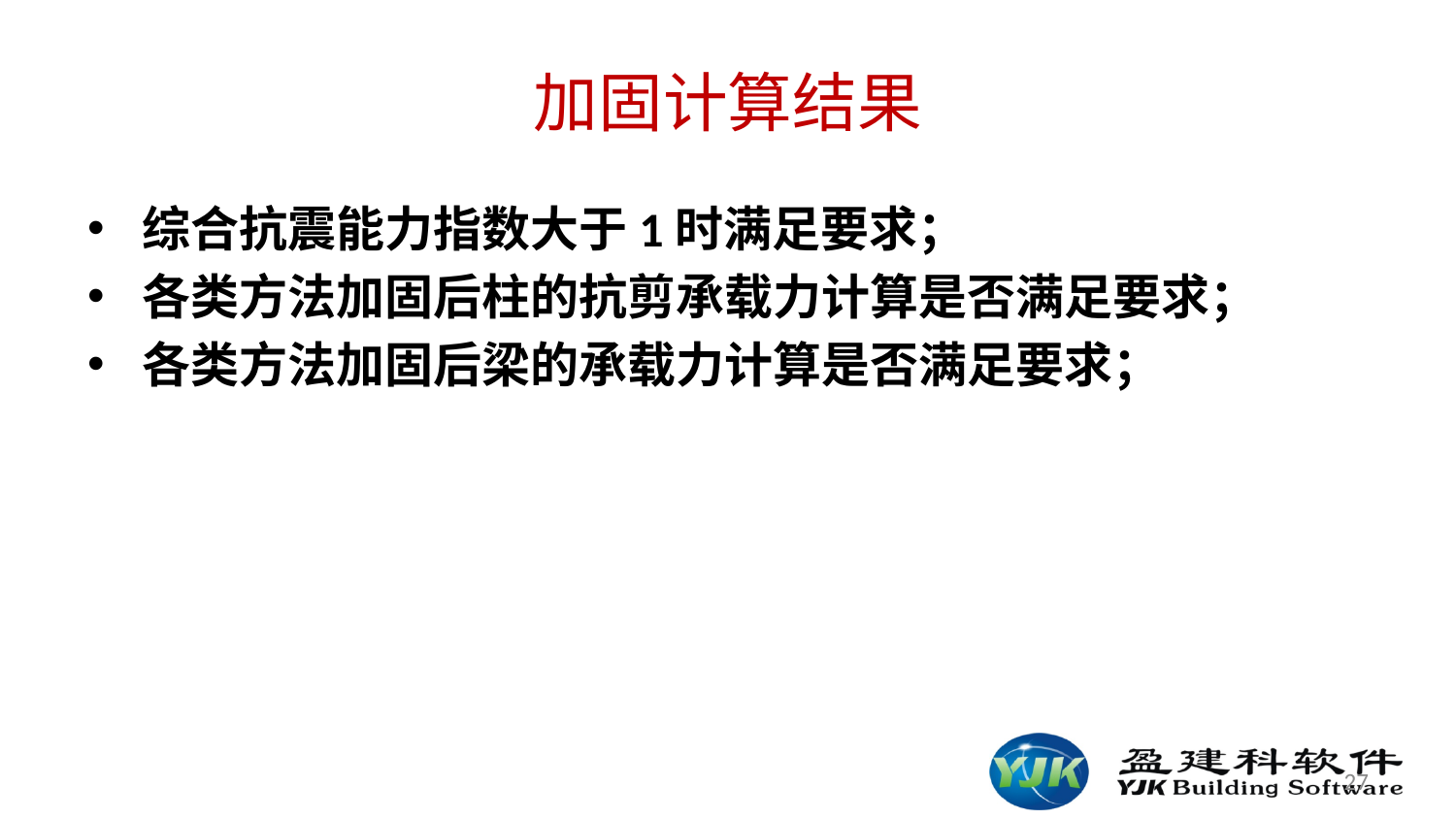

# 加固计算结果
综合抗震能力指数大于1时满足要求；
各类方法加固后柱的抗剪承载力计算是否满足要求；
各类方法加固后梁的承载力计算是否满足要求；

27